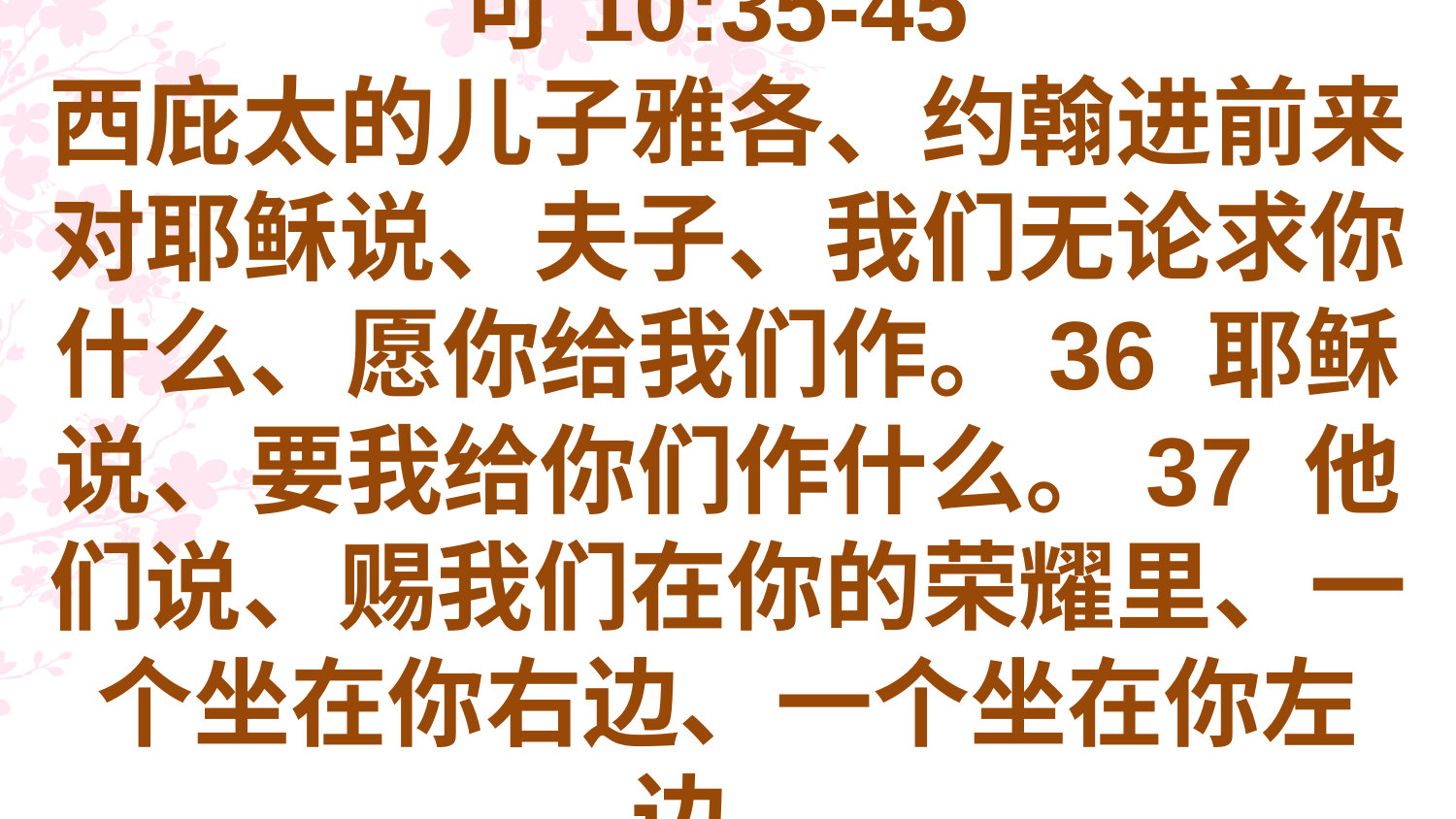

可10:35-45
西庇太的儿子雅各、约翰进前来对耶稣说、夫子、我们无论求你什么、愿你给我们作。36 耶稣说、要我给你们作什么。37 他们说、赐我们在你的荣耀里、一个坐在你右边、一个坐在你左边。